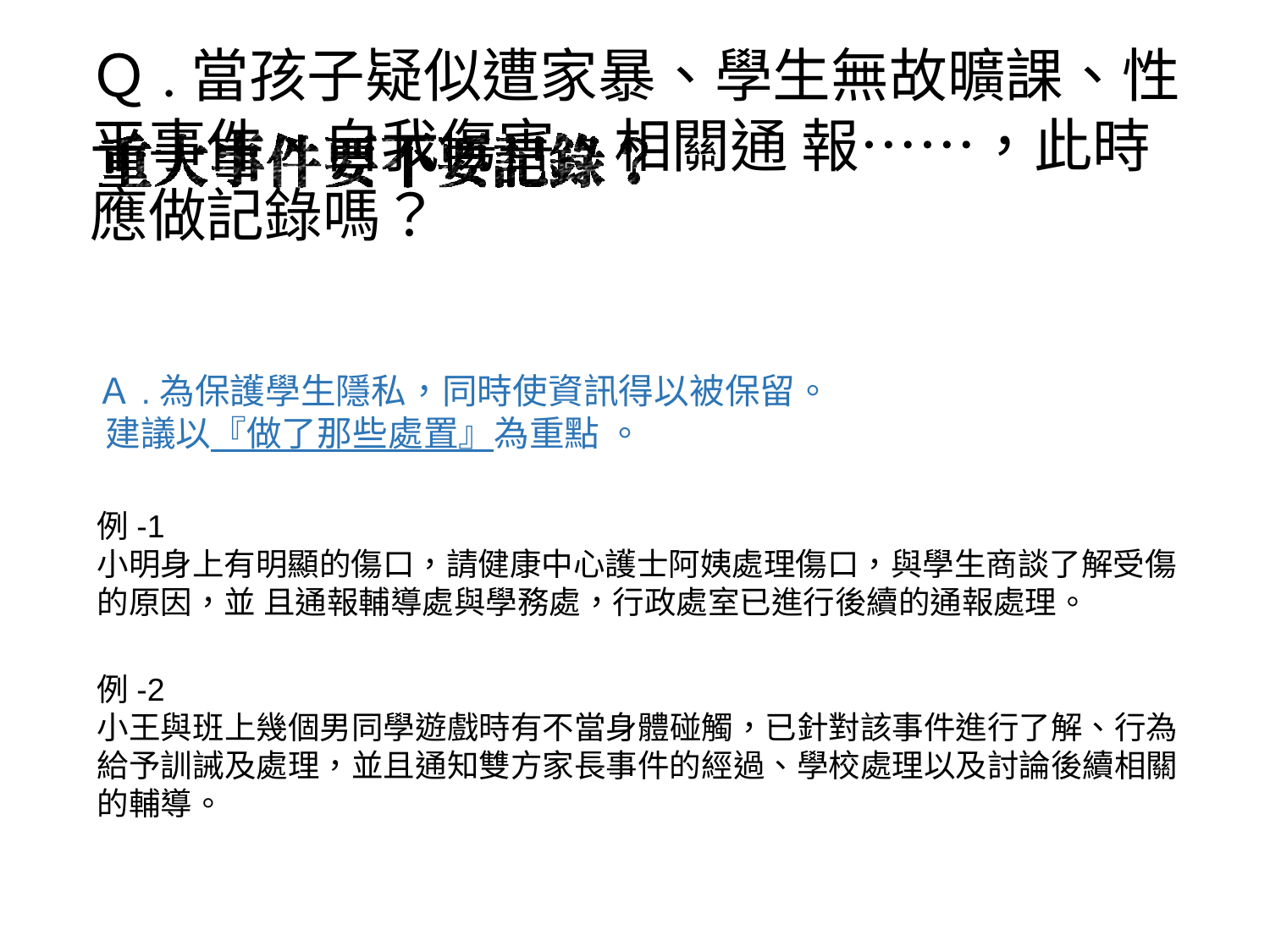

# Ｑ.當孩子疑似遭家暴、學生無故曠課、性平事件、自我傷害、相關通 報……，此時應做記錄嗎？

Ａ.為保護學生隱私，同時使資訊得以被保留。 建議以『做了那些處置』為重點 。

例-1
小明身上有明顯的傷口，請健康中心護士阿姨處理傷口，與學生商談了解受傷的原因，並 且通報輔導處與學務處，行政處室已進行後續的通報處理。

例-2
小王與班上幾個男同學遊戲時有不當身體碰觸，已針對該事件進行了解、行為 給予訓誡及處理，並且通知雙方家長事件的經過、學校處理以及討論後續相關 的輔導。